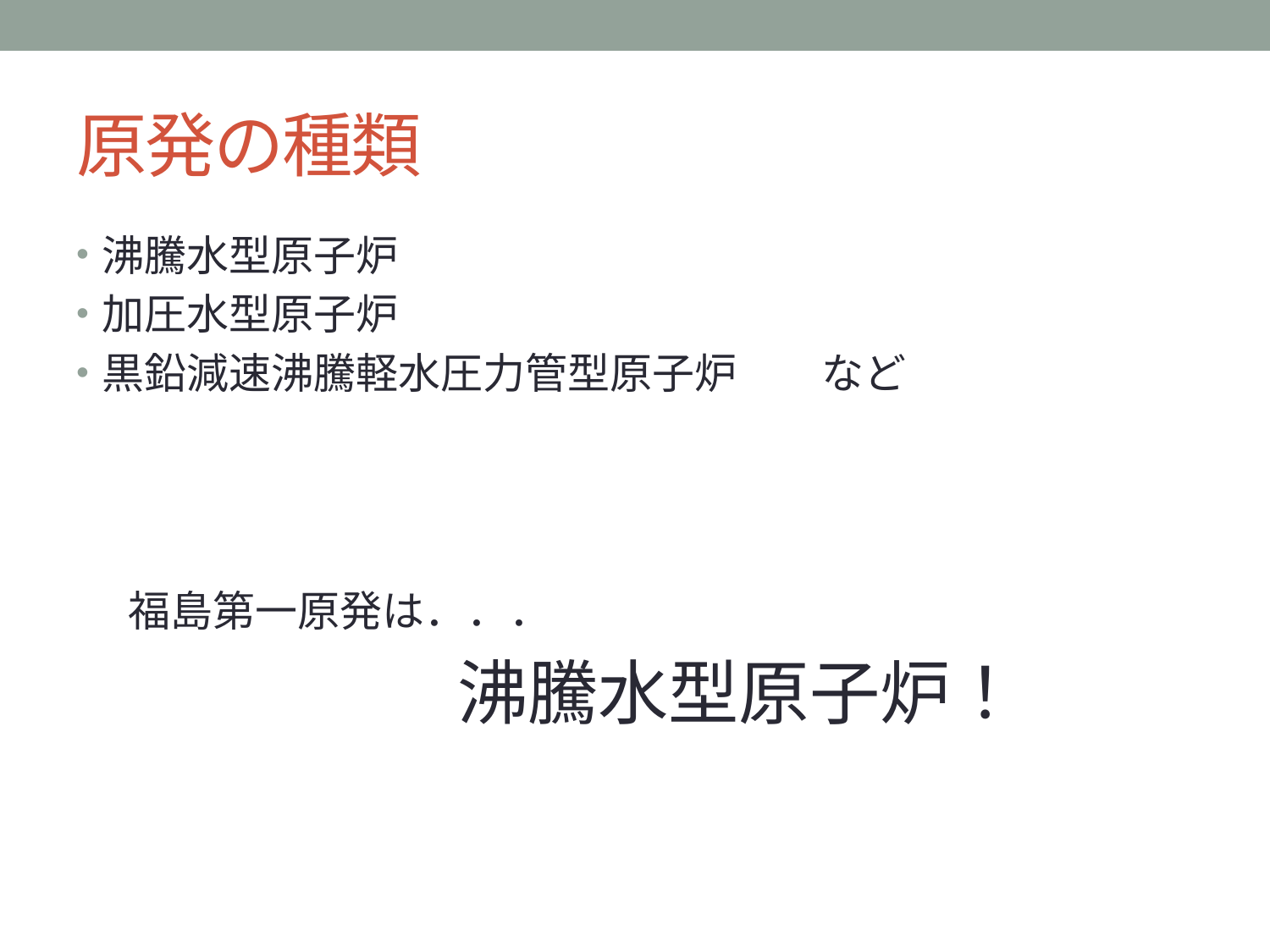

# 原発の種類
沸騰水型原子炉
加圧水型原子炉
黒鉛減速沸騰軽水圧力管型原子炉　　など

　 福島第一原発は．．．
　　　　　　　　　沸騰水型原子炉！